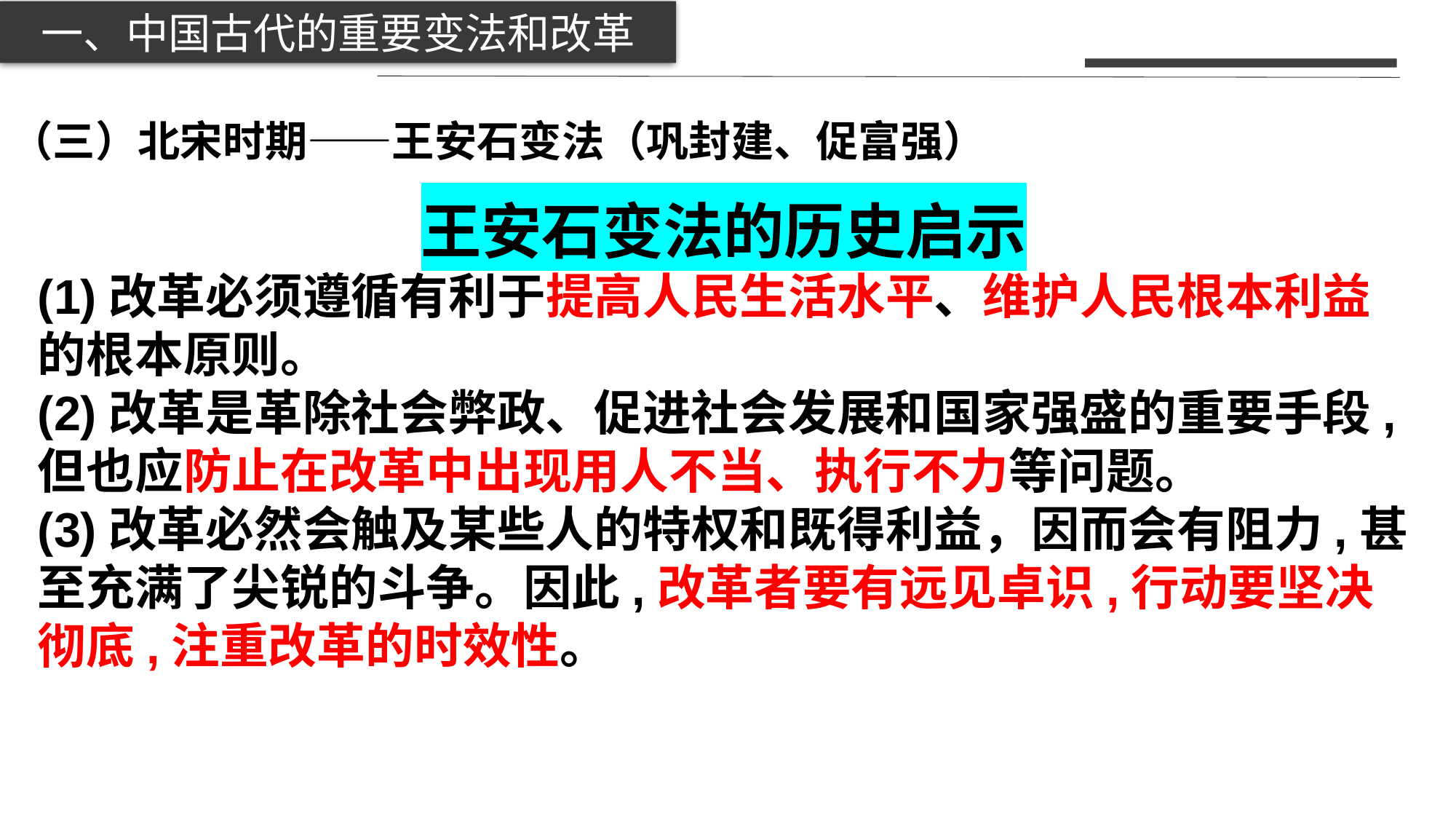

一、中国古代的重要变法和改革

（三）北宋时期——王安石变法（巩封建、促富强）
王安石变法的历史启示
(1)改革必须遵循有利于提高人民生活水平、维护人民根本利益的根本原则。
(2)改革是革除社会弊政、促进社会发展和国家强盛的重要手段,但也应防止在改革中出现用人不当、执行不力等问题。
(3)改革必然会触及某些人的特权和既得利益，因而会有阻力,甚至充满了尖锐的斗争。因此,改革者要有远见卓识,行动要坚决彻底,注重改革的时效性。